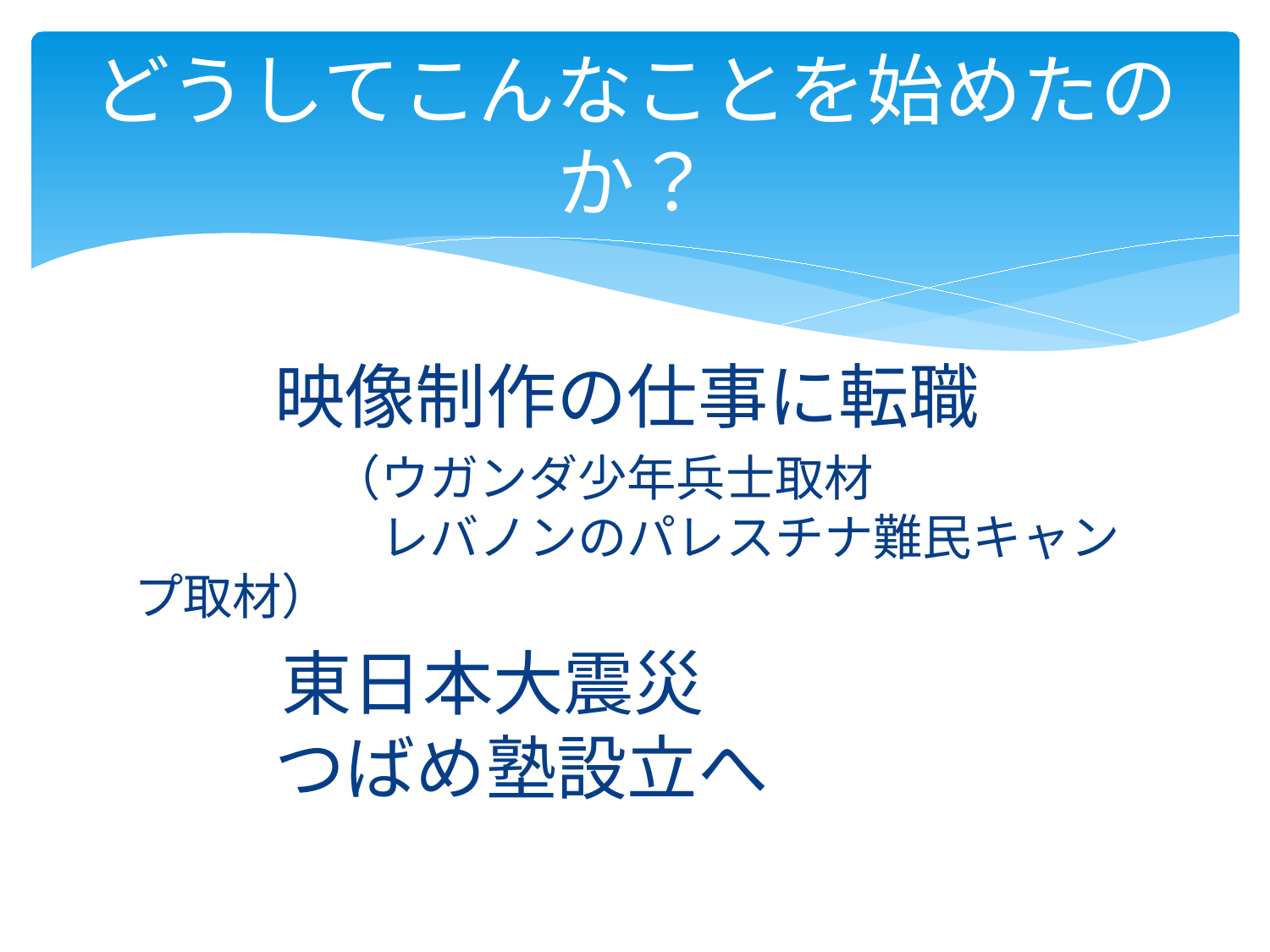

# どうしてこんなことを始めたのか？
　　映像制作の仕事に転職
　　　　（ウガンダ少年兵士取材
　　　　　レバノンのパレスチナ難民キャンプ取材）
　　　東日本大震災
　　つばめ塾設立へ